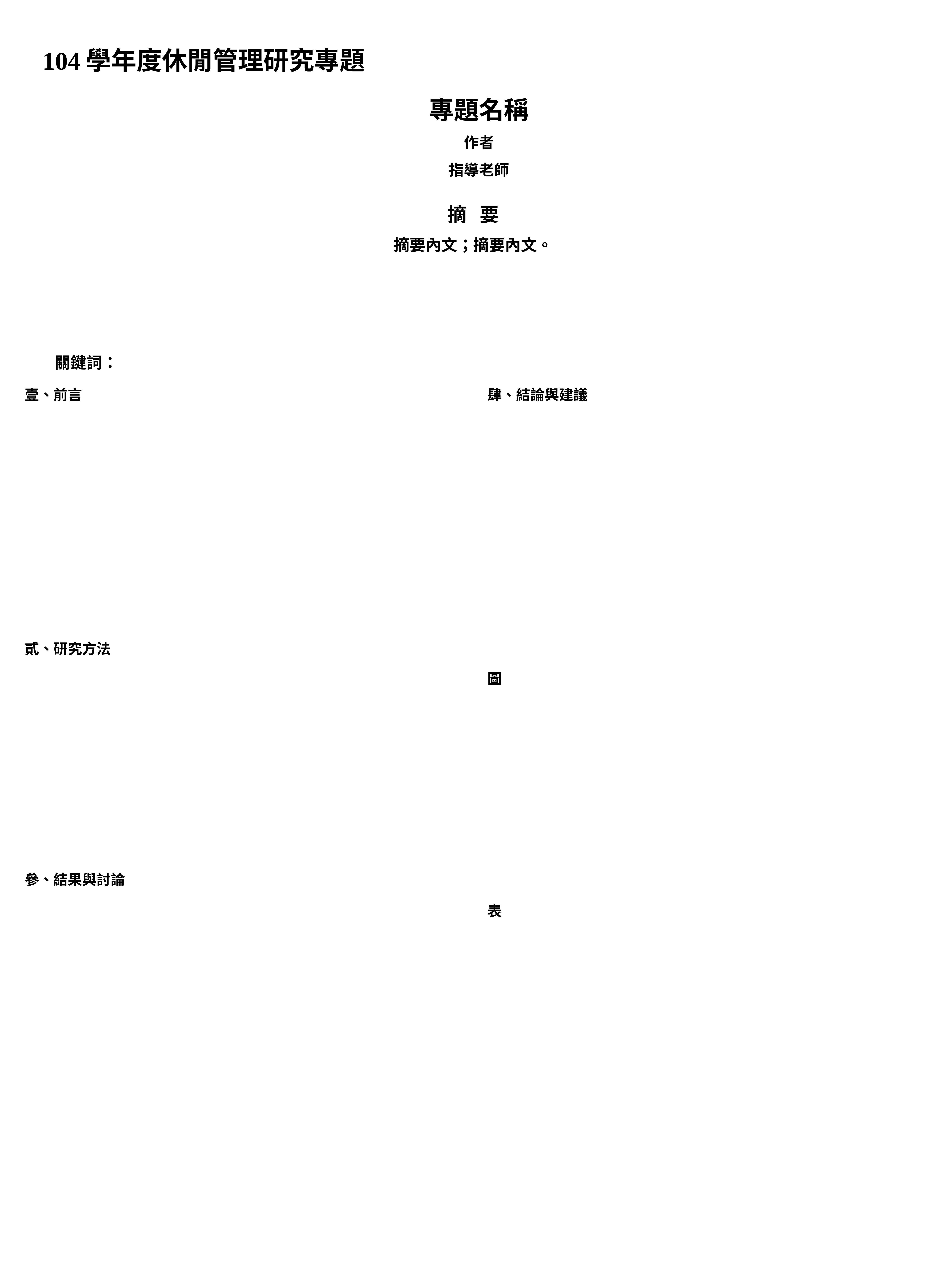

104學年度休閒管理研究專題

# 專題名稱 作者 指導老師
摘   要
摘要內文；摘要內文。

關鍵詞：
肆、結論與建議

圖

表

壹、前言

貳、研究方法

參、結果與討論